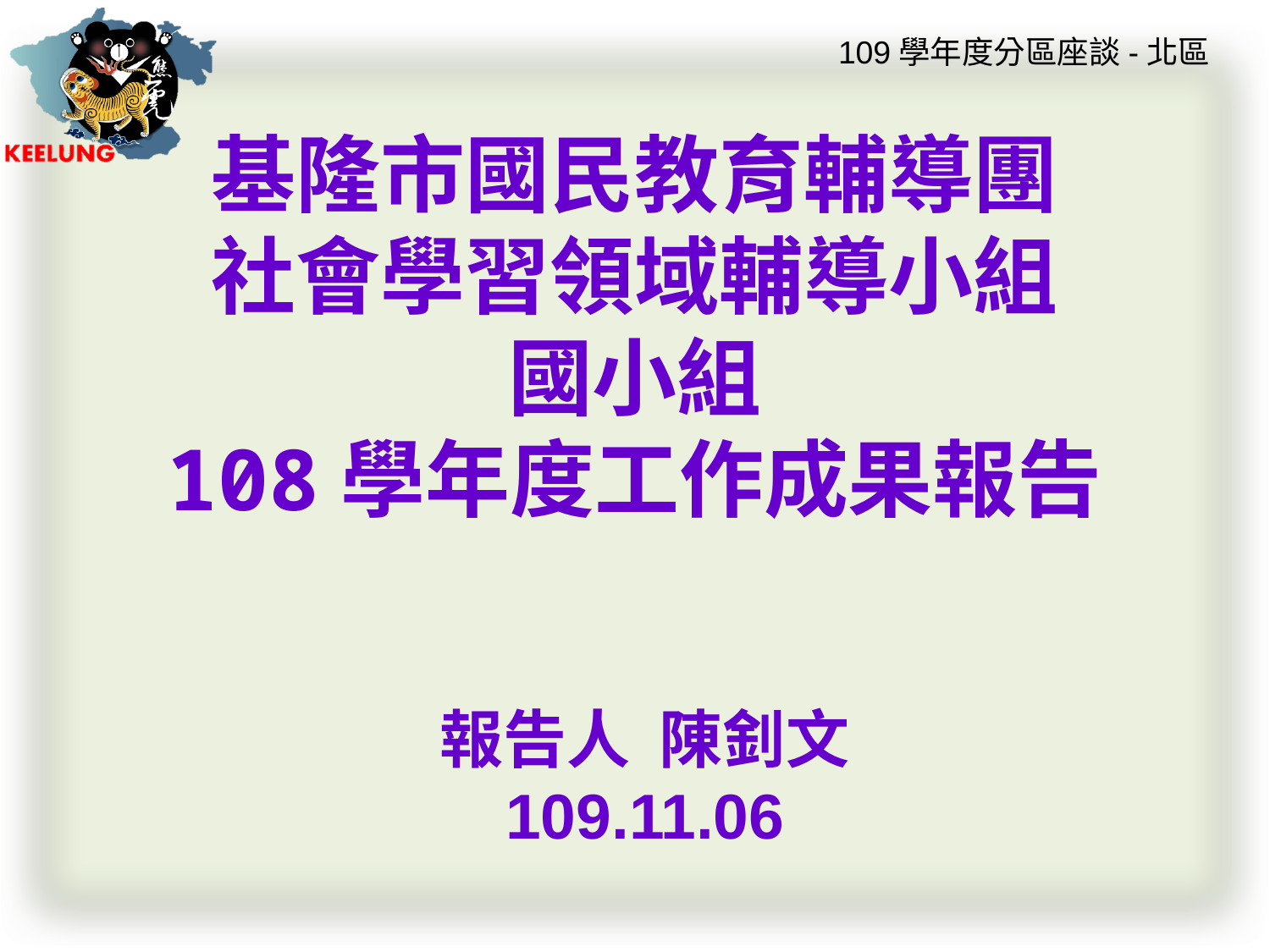

# 基隆市國民教育輔導團 社會學習領域輔導小組 國小組 108學年度工作成果報告
109學年度分區座談-北區

報告人  陳釗文
109.11.06